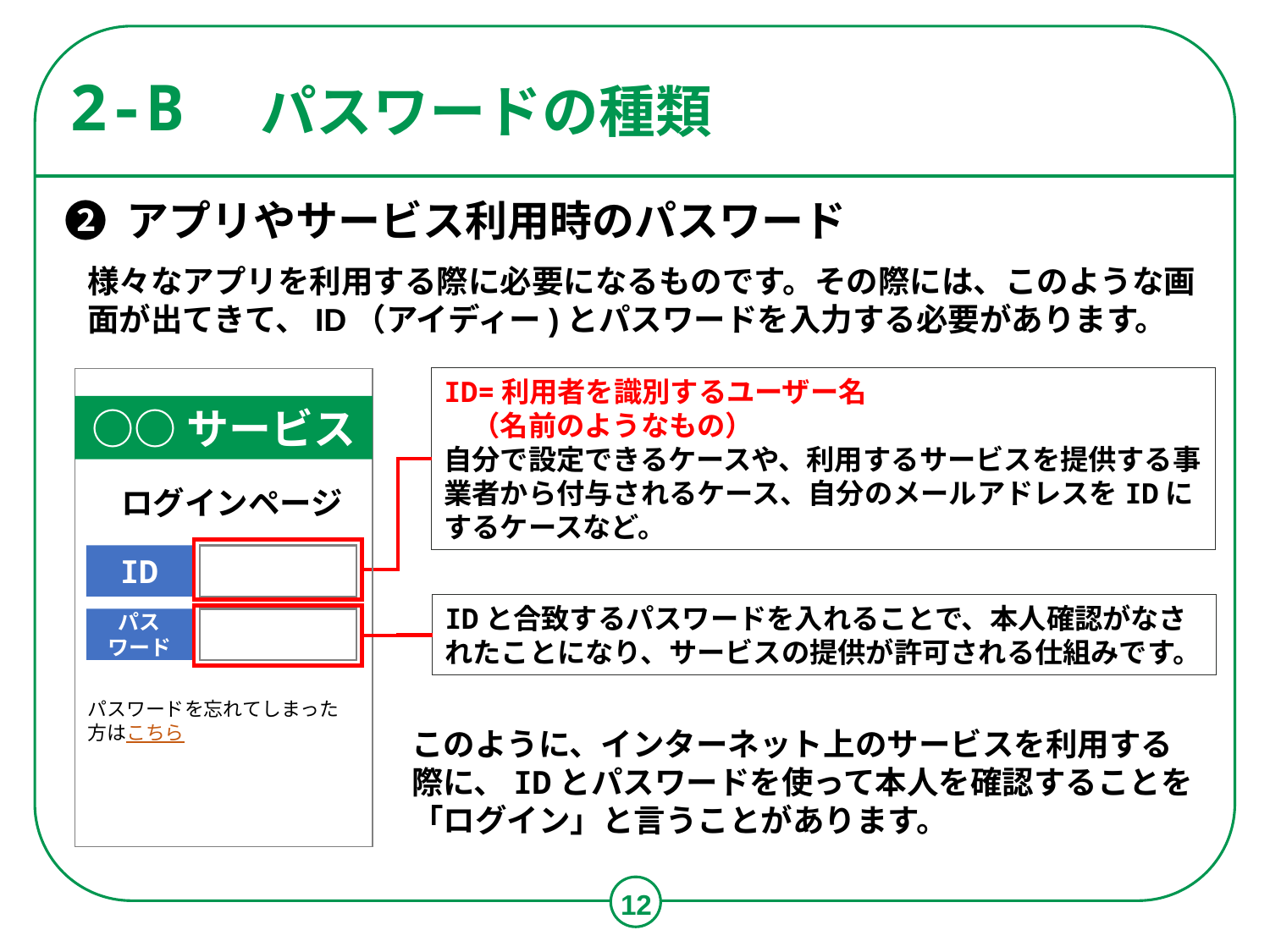

# パスワードの種類
2-B
❷ アプリやサービス利用時のパスワード
様々なアプリを利用する際に必要になるものです。その際には、このような画面が出てきて、ID（アイディー)とパスワードを入力する必要があります。
ID=利用者を識別するユーザー名
　（名前のようなもの）
自分で設定できるケースや、利用するサービスを提供する事業者から付与されるケース、自分のメールアドレスをIDにするケースなど。

○○サービス
ログインページ

ID

パスワード

パスワードを忘れてしまった
方はこちら
IDと合致するパスワードを入れることで、本人確認がなされたことになり、サービスの提供が許可される仕組みです。
このように、インターネット上のサービスを利用する際に、IDとパスワードを使って本人を確認することを「ログイン」と言うことがあります。